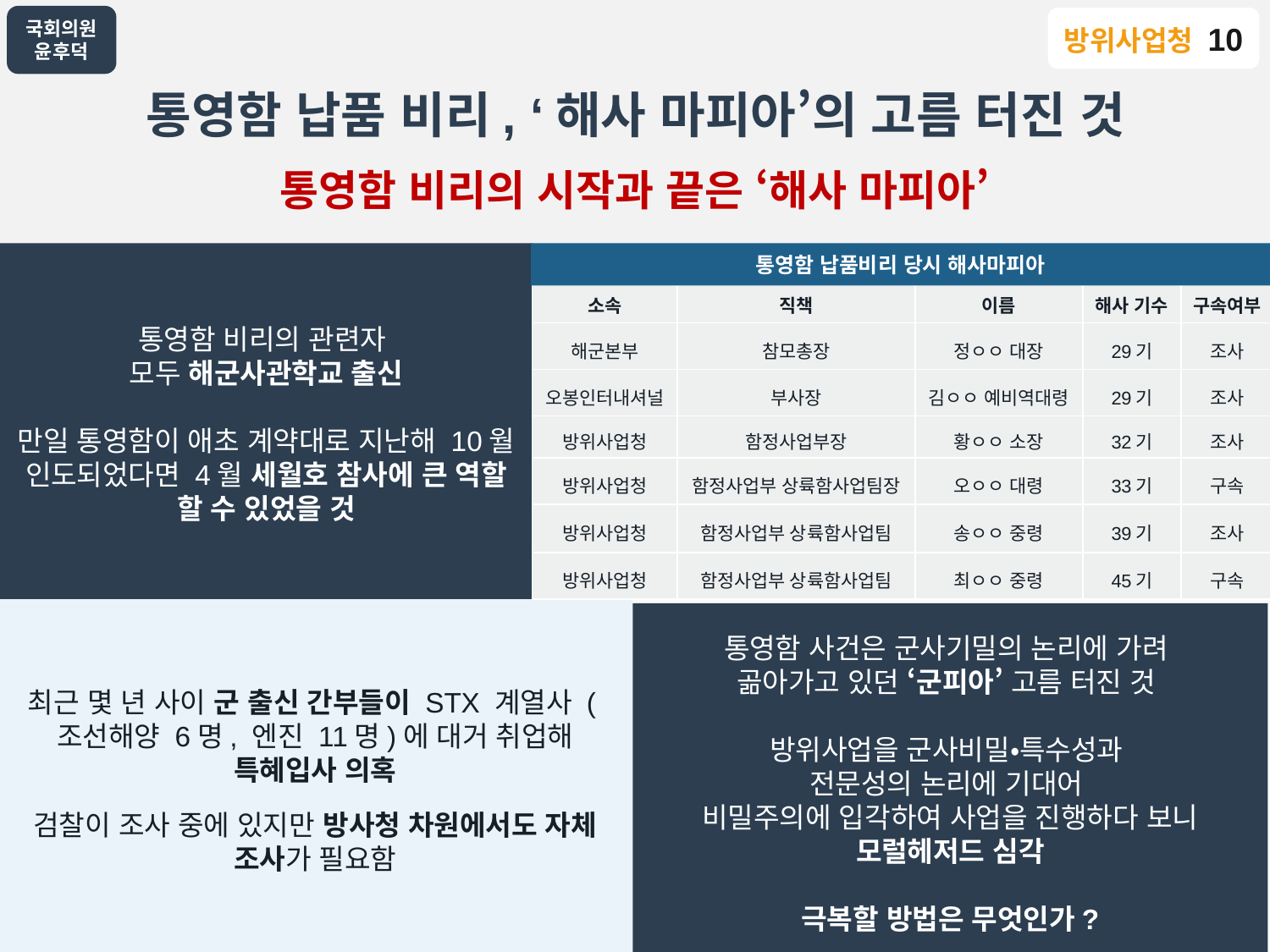

방위사업청 10
통영함 납품 비리, ‘해사 마피아’의 고름 터진 것
통영함 비리의 시작과 끝은 ‘해사 마피아’
통영함 비리의 관련자
모두 해군사관학교 출신

만일 통영함이 애초 계약대로 지난해 10월 인도되었다면 4월 세월호 참사에 큰 역할 할 수 있었을 것
통영함 납품비리 당시 해사마피아
| 소속 | 직책 | 이름 | 해사 기수 | 구속여부 |
| --- | --- | --- | --- | --- |
| 해군본부 | 참모총장 | 정ㅇㅇ 대장 | 29기 | 조사 |
| 오봉인터내셔널 | 부사장 | 김ㅇㅇ 예비역대령 | 29기 | 조사 |
| 방위사업청 | 함정사업부장 | 황ㅇㅇ 소장 | 32기 | 조사 |
| 방위사업청 | 함정사업부 상륙함사업팀장 | 오ㅇㅇ 대령 | 33기 | 구속 |
| 방위사업청 | 함정사업부 상륙함사업팀 | 송ㅇㅇ 중령 | 39기 | 조사 |
| 방위사업청 | 함정사업부 상륙함사업팀 | 최ㅇㅇ 중령 | 45기 | 구속 |

최근 몇 년 사이 군 출신 간부들이 STX 계열사 (조선해양 6명, 엔진 11명)에 대거 취업해 특혜입사 의혹
검찰이 조사 중에 있지만 방사청 차원에서도 자체 조사가 필요함
통영함 사건은 군사기밀의 논리에 가려
곪아가고 있던 ‘군피아’ 고름 터진 것

방위사업을 군사비밀•특수성과
전문성의 논리에 기대어
비밀주의에 입각하여 사업을 진행하다 보니 모럴헤저드 심각

극복할 방법은 무엇인가?